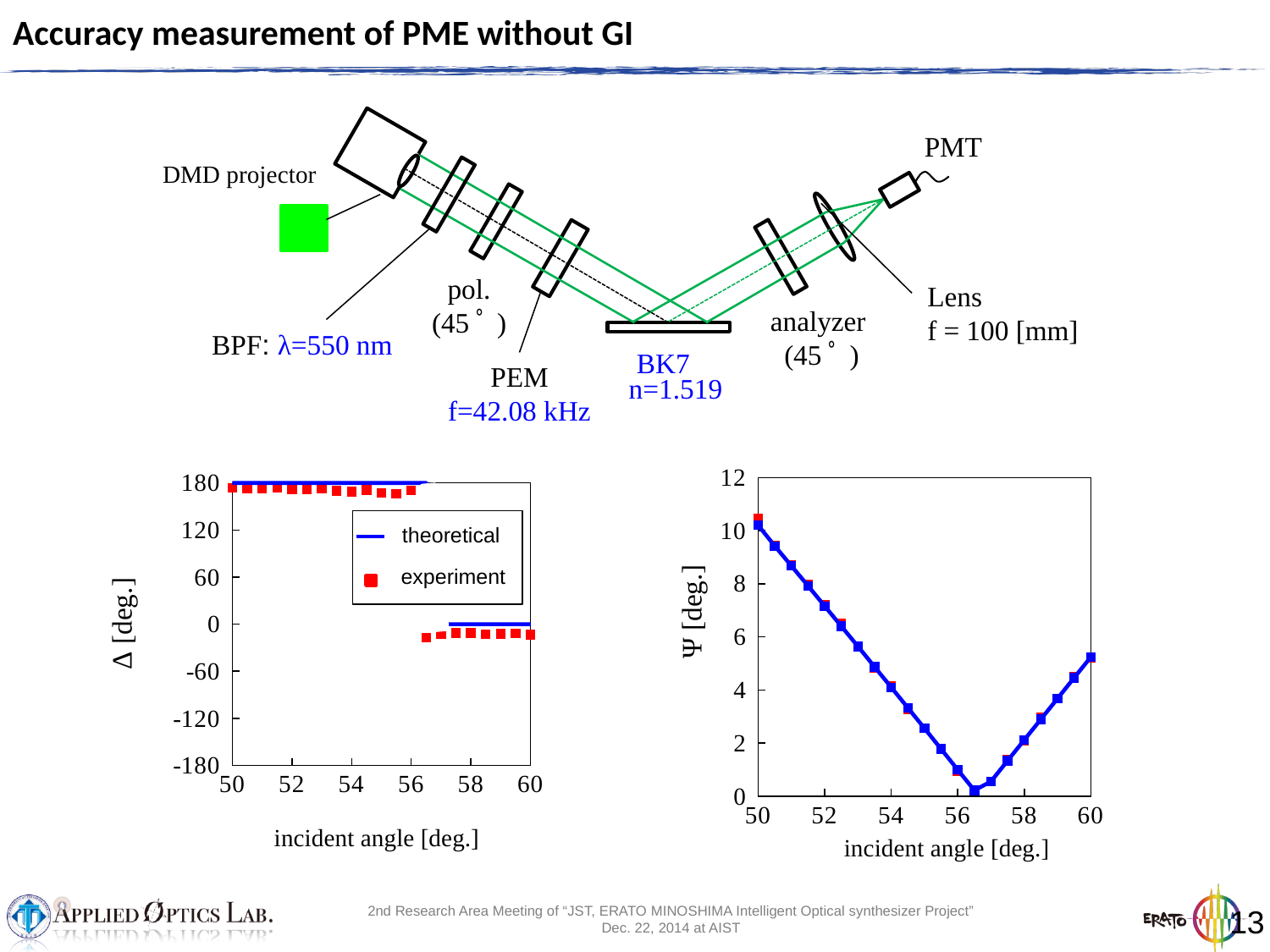

Accuracy measurement of PME without GI

PMT
DMD projector

pol.
(45ﾟ)
Lens
f = 100 [mm]
analyzer
 (45ﾟ)
BPF: λ=550 nm

BK7
PEM
f=42.08 kHz

n=1.519
10 °

### Chart

| Category |  |  |
|---|---|---|
Ψ [deg.]

### Chart

| Category |  |  |
|---|---|---|
Δ [deg.]
incident angle [deg.]
incident angle [deg.]

theoretical
experiment

13